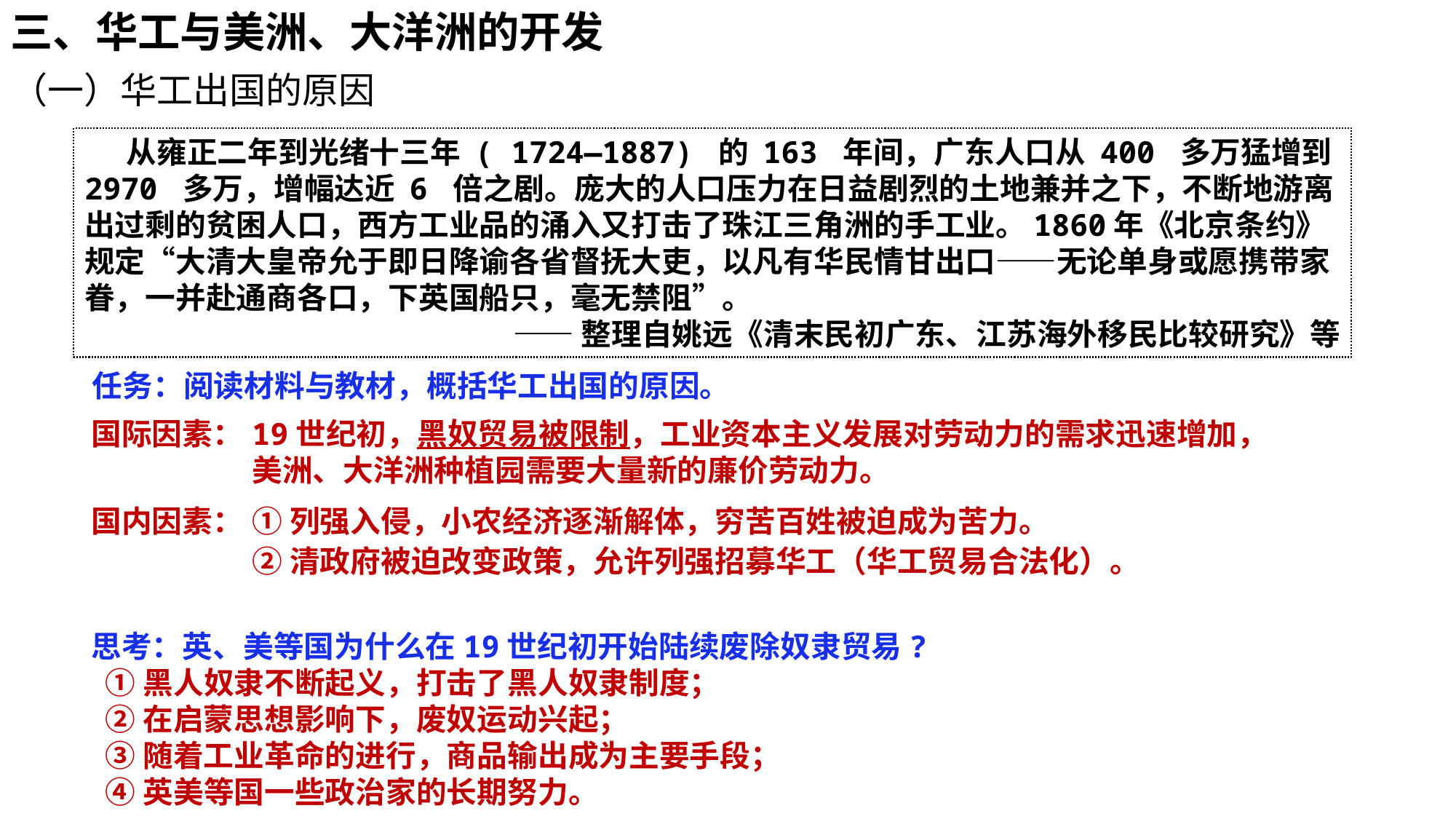

三、华工与美洲、大洋洲的开发
（一）华工出国的原因
     从雍正二年到光绪十三年 ( 1724—1887) 的 163 年间，广东人口从 400 多万猛增到 2970 多万，增幅达近 6 倍之剧。庞大的人口压力在日益剧烈的土地兼并之下，不断地游离出过剩的贫困人口，西方工业品的涌入又打击了珠江三角洲的手工业。1860年《北京条约》规定“大清大皇帝允于即日降谕各省督抚大吏，以凡有华民情甘出口——无论单身或愿携带家眷，一并赴通商各口，下英国船只，毫无禁阻”。
                            ——整理自姚远《清末民初广东、江苏海外移民比较研究》等
任务：阅读材料与教材，概括华工出国的原因。
国际因素：

国内因素：
19世纪初，黑奴贸易被限制，工业资本主义发展对劳动力的需求迅速增加，美洲、大洋洲种植园需要大量新的廉价劳动力。
①列强入侵，小农经济逐渐解体，穷苦百姓被迫成为苦力。
②清政府被迫改变政策，允许列强招募华工（华工贸易合法化）。
思考：英、美等国为什么在19世纪初开始陆续废除奴隶贸易?
  ①黑人奴隶不断起义，打击了黑人奴隶制度；
  ②在启蒙思想影响下，废奴运动兴起；
  ③随着工业革命的进行，商品输出成为主要手段；
  ④英美等国一些政治家的长期努力。